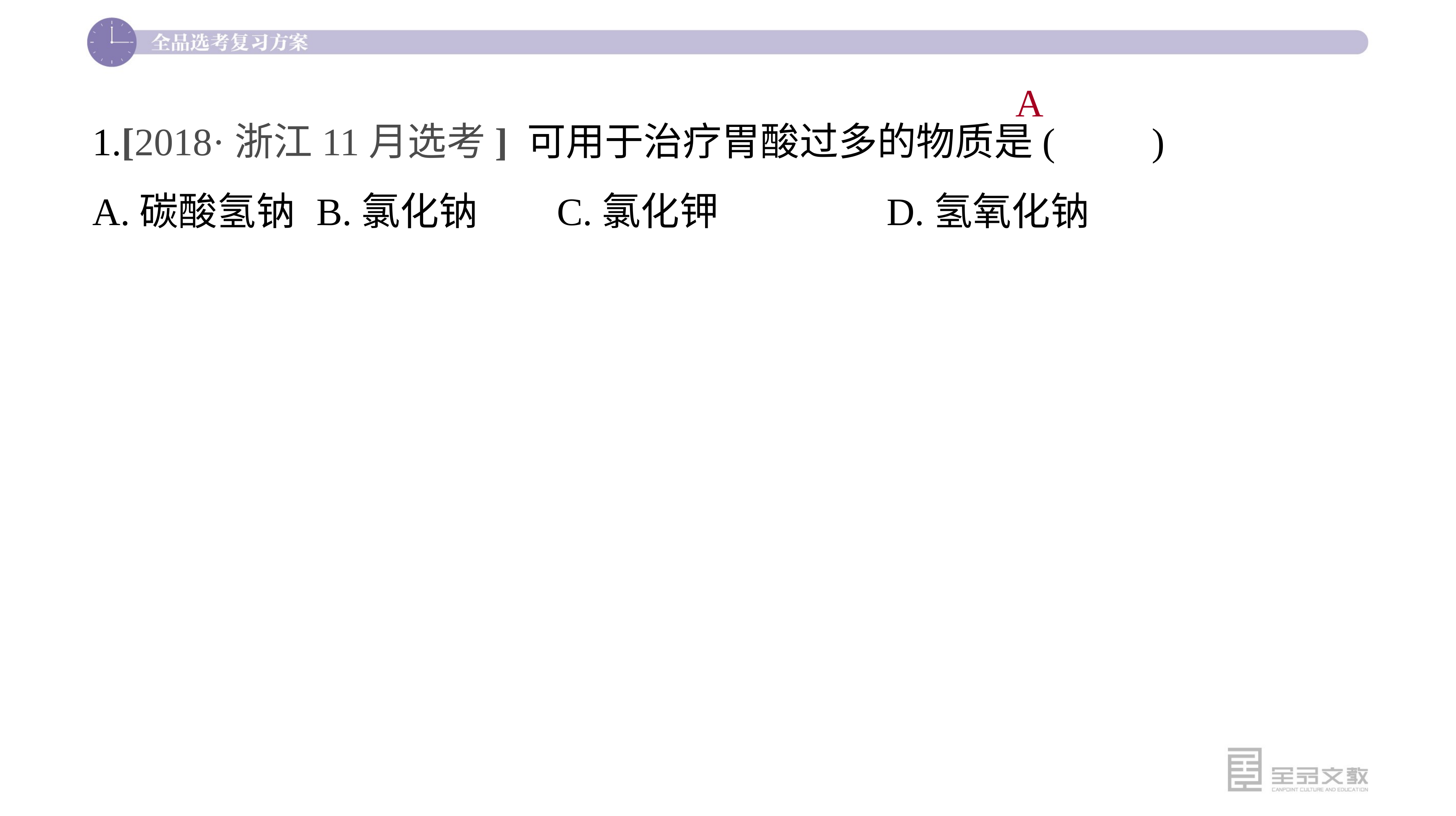

1.[2018·浙江11月选考] 可用于治疗胃酸过多的物质是(　　)
A.碳酸氢钠	B.氯化钠        C.氯化钾	             D.氢氧化钠
A